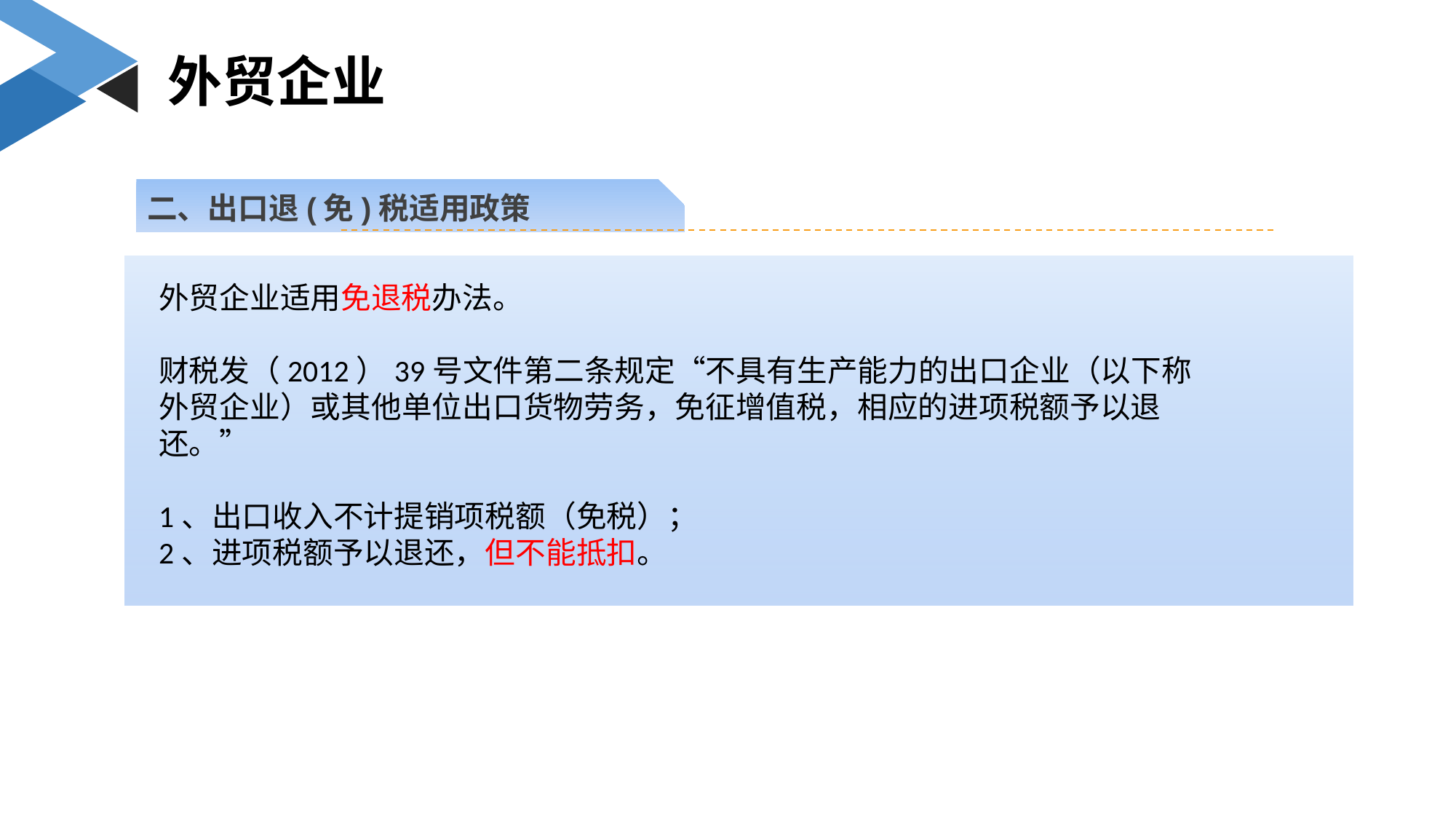

外贸企业

二、出口退(免)税适用政策

外贸企业适用免退税办法。

财税发（2012）39号文件第二条规定“不具有生产能力的出口企业（以下称外贸企业）或其他单位出口货物劳务，免征增值税，相应的进项税额予以退还。”

1、出口收入不计提销项税额（免税）；
2、进项税额予以退还，但不能抵扣。